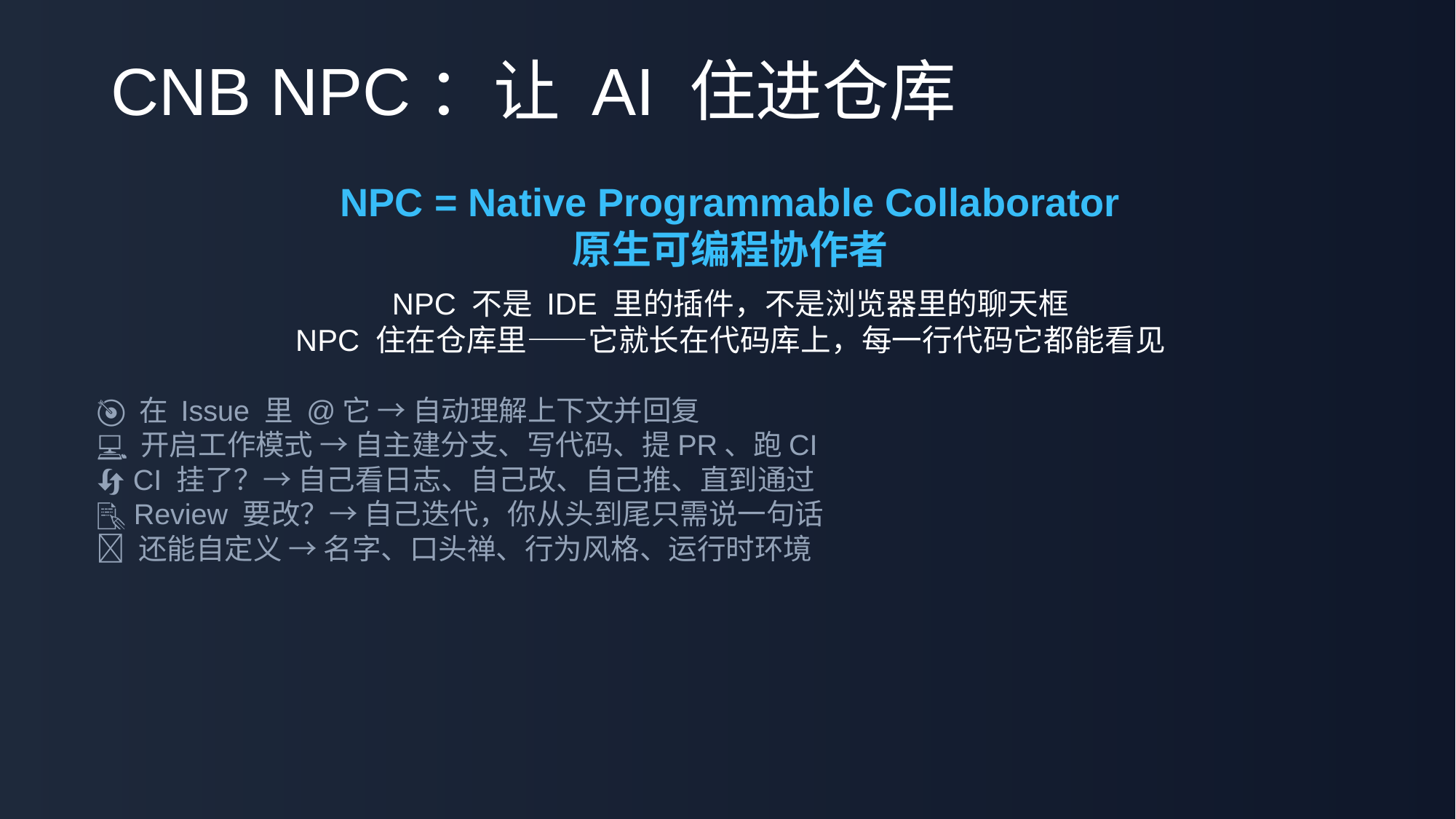

# CNB NPC：让 AI 住进仓库
NPC = Native Programmable Collaborator
原生可编程协作者
NPC 不是 IDE 里的插件，不是浏览器里的聊天框
NPC 住在仓库里——它就长在代码库上，每一行代码它都能看见
🎯 在 Issue 里 @它 → 自动理解上下文并回复
💻 开启工作模式 → 自主建分支、写代码、提PR、跑CI
🔄 CI 挂了？→ 自己看日志、自己改、自己推、直到通过
📝 Review 要改？→ 自己迭代，你从头到尾只需说一句话
🧩 还能自定义 → 名字、口头禅、行为风格、运行时环境